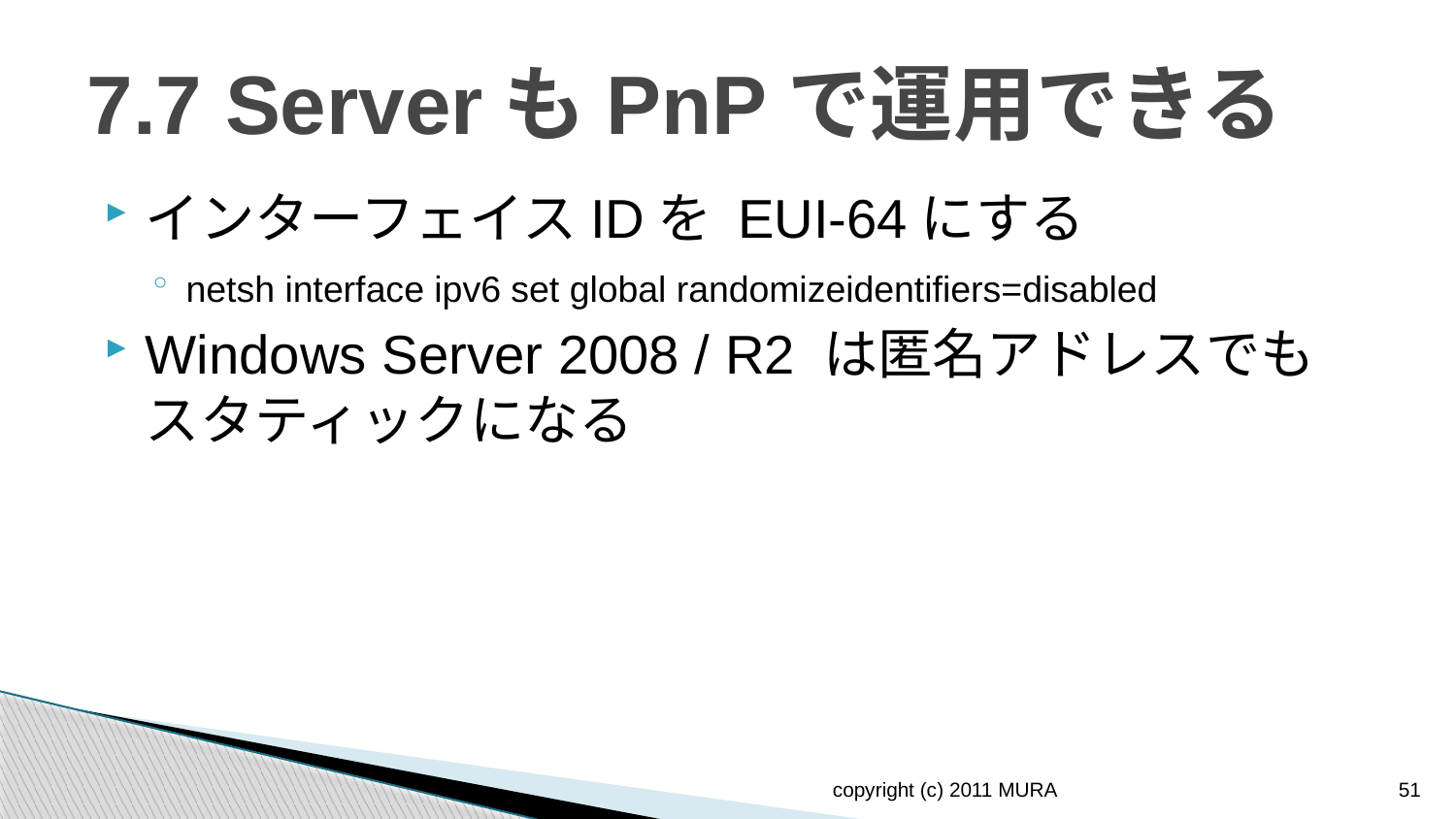

# 7.7 ServerもPnPで運用できる
インターフェイスIDを EUI-64にする
netsh interface ipv6 set global randomizeidentifiers=disabled
Windows Server 2008 / R2 は匿名アドレスでもスタティックになる
copyright (c) 2011 MURA
51